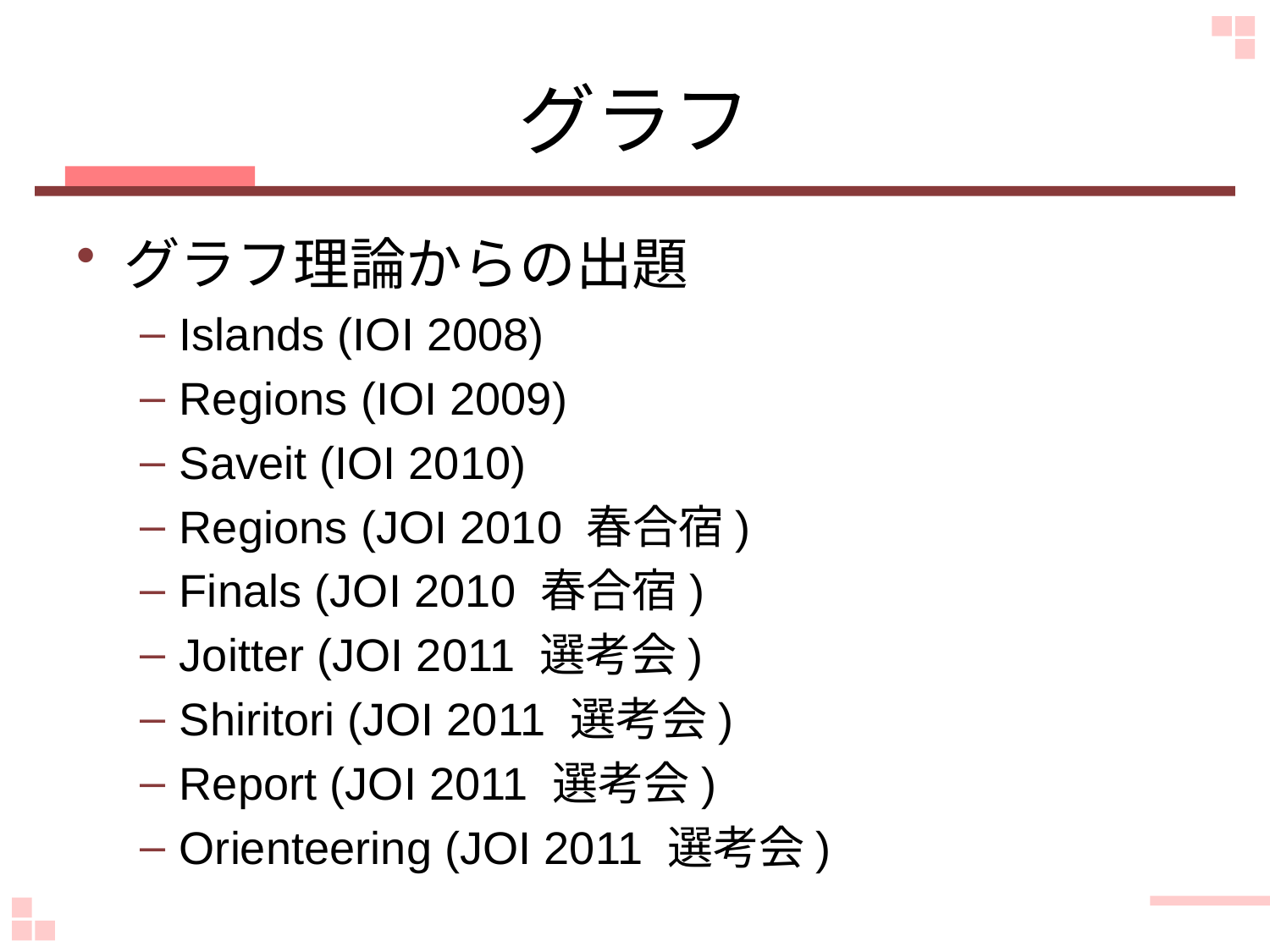

# グラフ
グラフ理論からの出題
Islands (IOI 2008)
Regions (IOI 2009)
Saveit (IOI 2010)
Regions (JOI 2010 春合宿)
Finals (JOI 2010 春合宿)
Joitter (JOI 2011 選考会)
Shiritori (JOI 2011 選考会)
Report (JOI 2011 選考会)
Orienteering (JOI 2011 選考会)